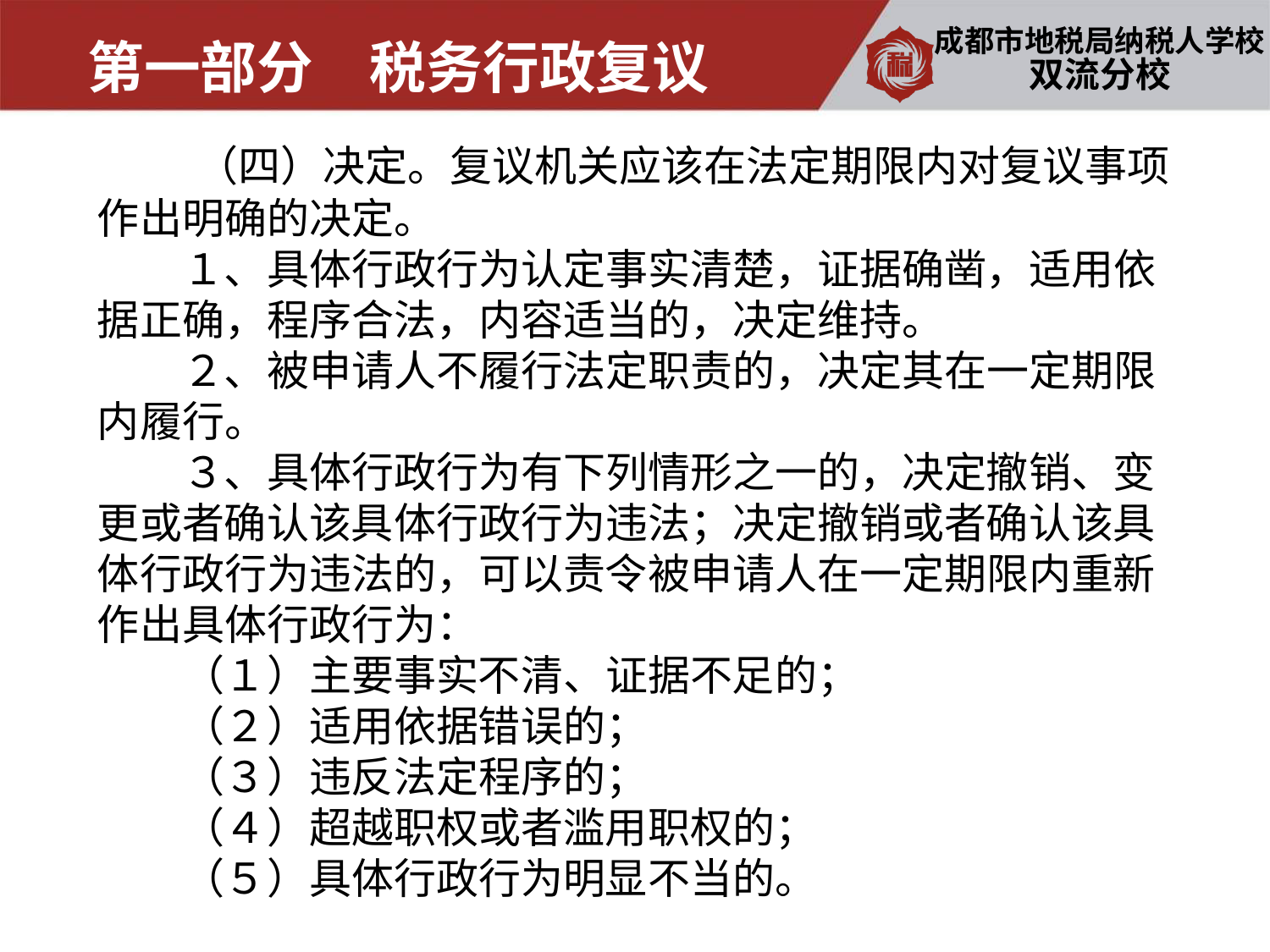

第一部分　税务行政复议
双流分校
　　（四）决定。复议机关应该在法定期限内对复议事项作出明确的决定。
　　１、具体行政行为认定事实清楚，证据确凿，适用依据正确，程序合法，内容适当的，决定维持。
　　２、被申请人不履行法定职责的，决定其在一定期限内履行。
　　３、具体行政行为有下列情形之一的，决定撤销、变更或者确认该具体行政行为违法；决定撤销或者确认该具体行政行为违法的，可以责令被申请人在一定期限内重新作出具体行政行为：
　　（１）主要事实不清、证据不足的；
　　（２）适用依据错误的；
　　（３）违反法定程序的；
　　（４）超越职权或者滥用职权的；
　　（５）具体行政行为明显不当的。